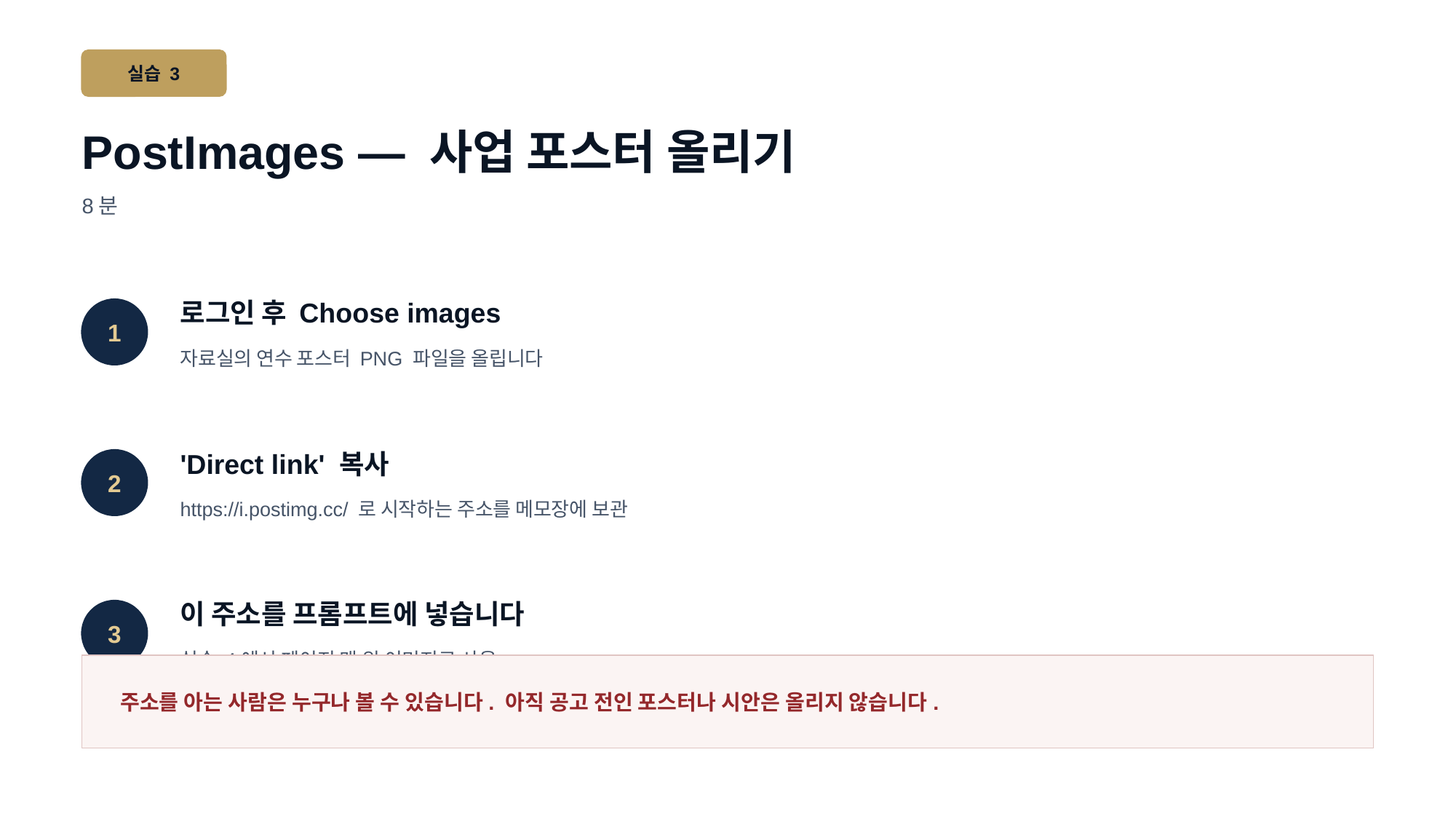

실습 3
PostImages — 사업 포스터 올리기
8분
로그인 후 Choose images

1
자료실의 연수 포스터 PNG 파일을 올립니다
'Direct link' 복사

2
https://i.postimg.cc/ 로 시작하는 주소를 메모장에 보관
이 주소를 프롬프트에 넣습니다

3
실습 4에서 페이지 맨 위 이미지로 사용

주소를 아는 사람은 누구나 볼 수 있습니다. 아직 공고 전인 포스터나 시안은 올리지 않습니다.